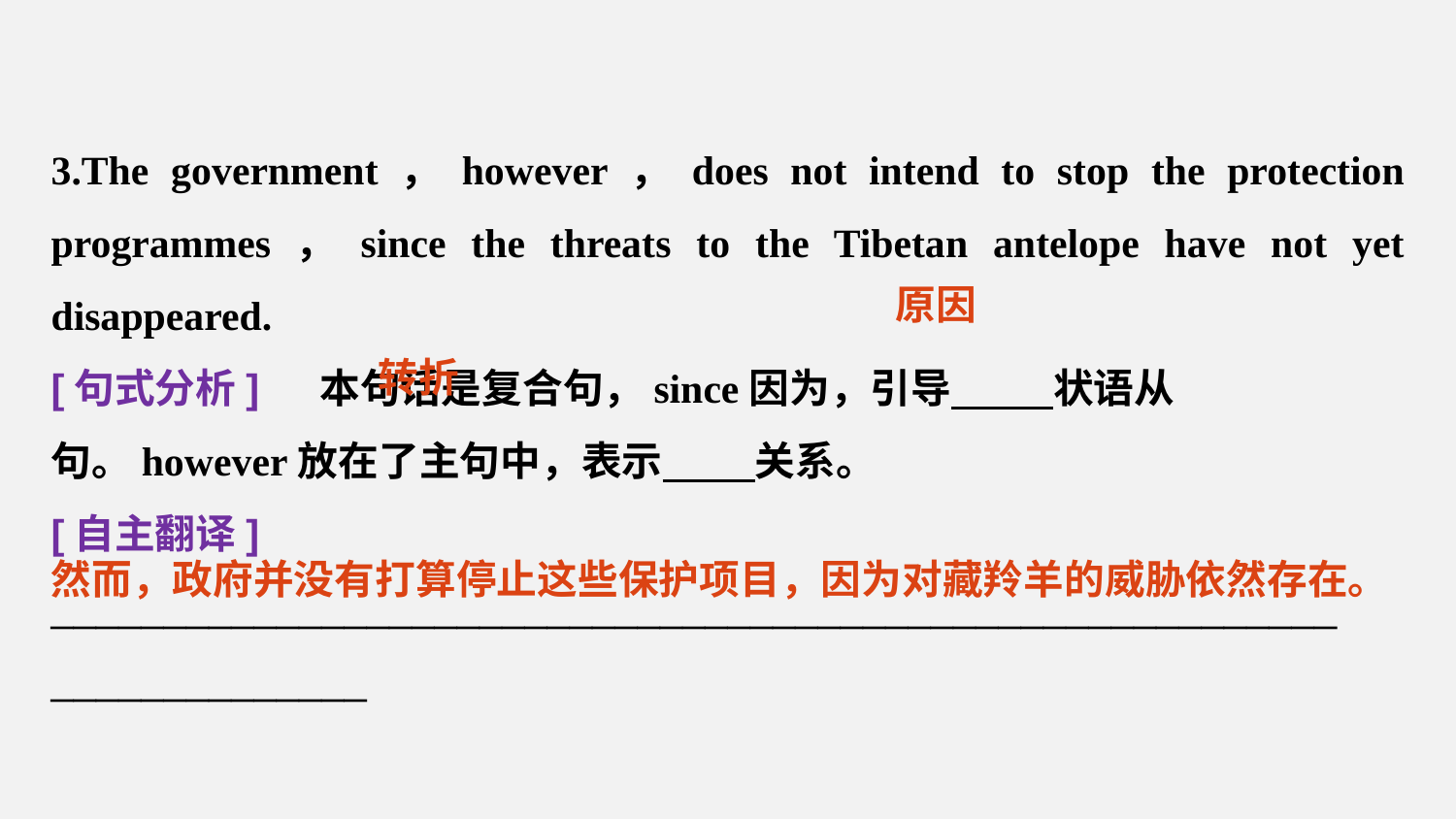

3.The government，however，does not intend to stop the protection programmes，since the threats to the Tibetan antelope have not yet disappeared.
[句式分析]　 本句话是复合句，since因为，引导           状语从句。however放在了主句中，表示          关系。
[自主翻译]　_________________________________________________________ ______________
原因
转折
然而，政府并没有打算停止这些保护项目，因为对藏羚羊的威胁依然存在。